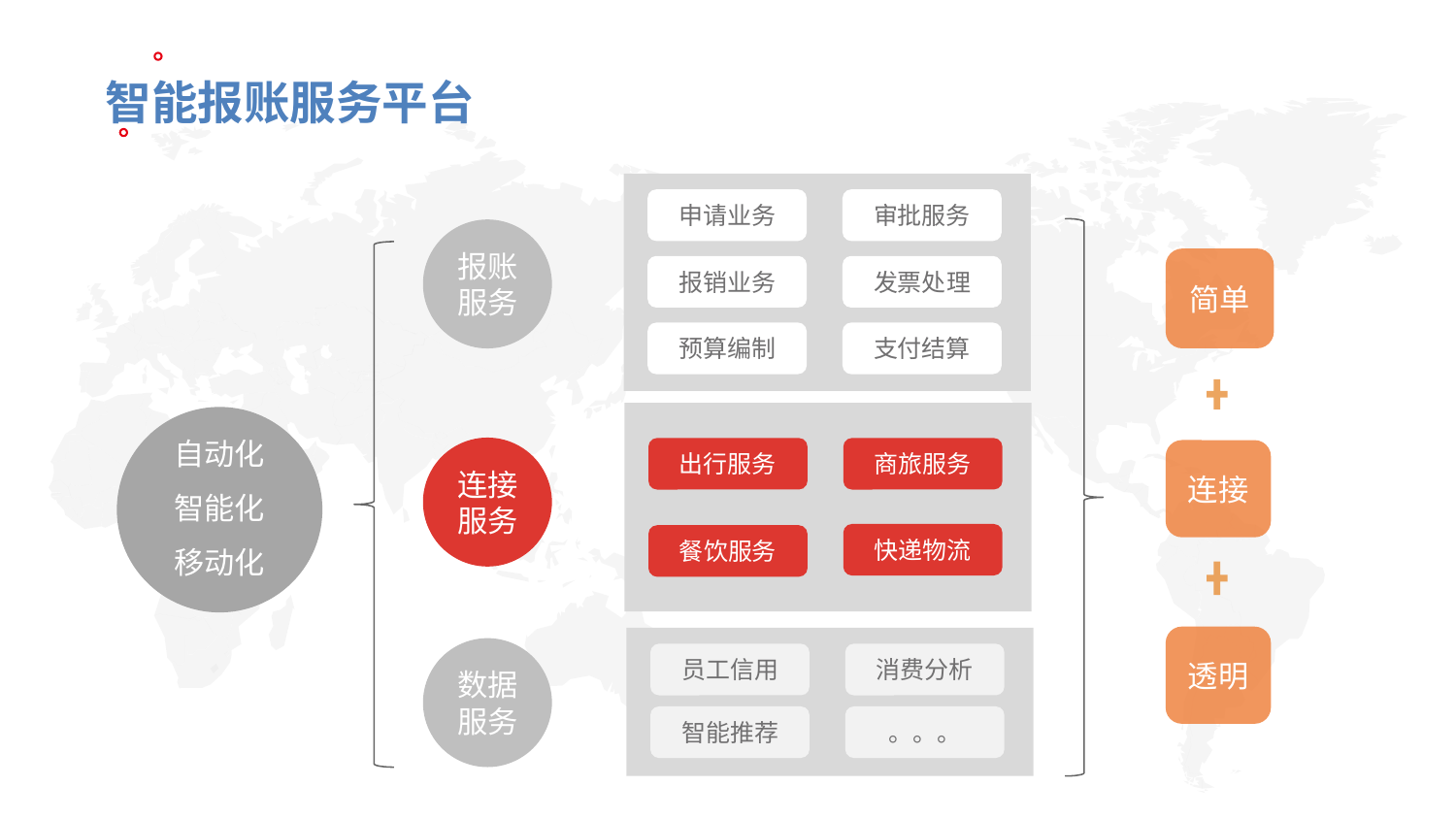

智能报账服务平台

申请业务
审批服务

报账服务

简单
报销业务
发票处理
预算编制
支付结算

自动化
智能化
移动化
连接
服务
出行服务
商旅服务
连接
快递物流
餐饮服务

透明

数据
服务
员工信用
消费分析
智能推荐
。。。